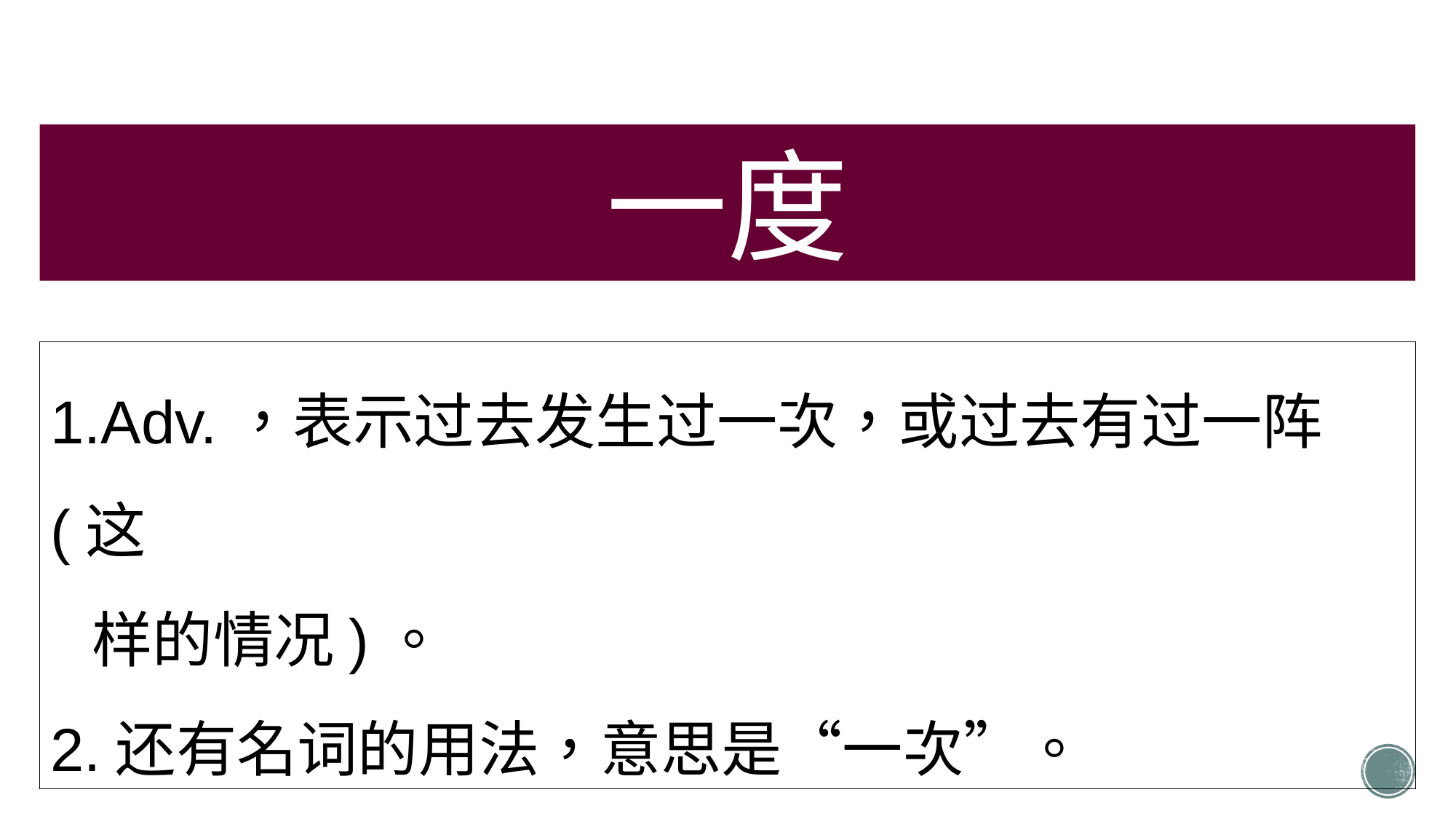

一度
1.Adv.，表示过去发生过一次，或过去有过一阵(这
  样的情况)。
2.还有名词的用法，意思是“一次”。